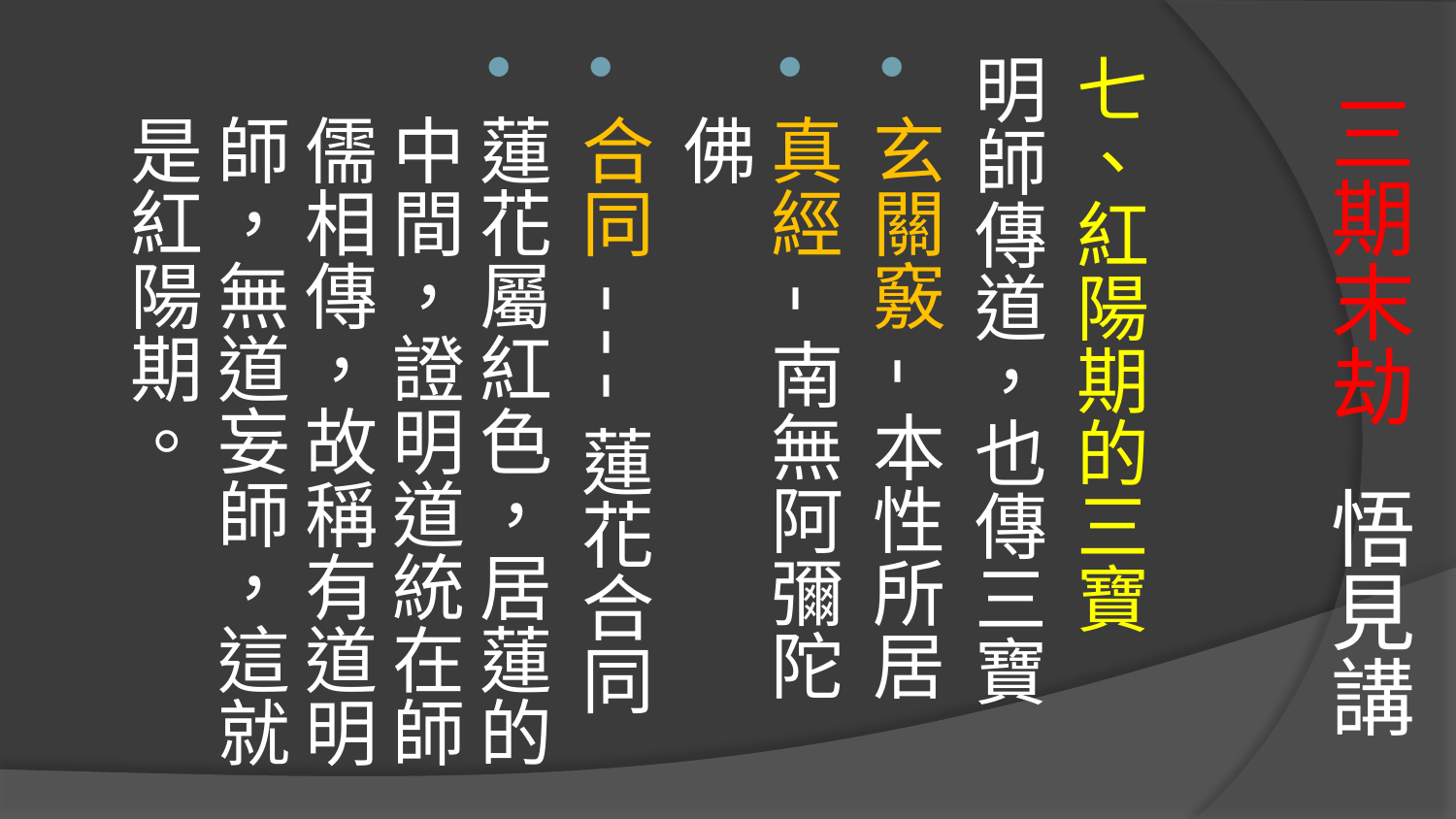

七、紅陽期的三寶
明師傳道，也傳三寶
玄關竅-本性所居
真經-南無阿彌陀佛
合同---蓮花合同
蓮花屬紅色，居蓮的中間，證明道統在師儒相傳，故稱有道明師，無道妄師，這就是紅陽期。

# 三期末劫   悟見講